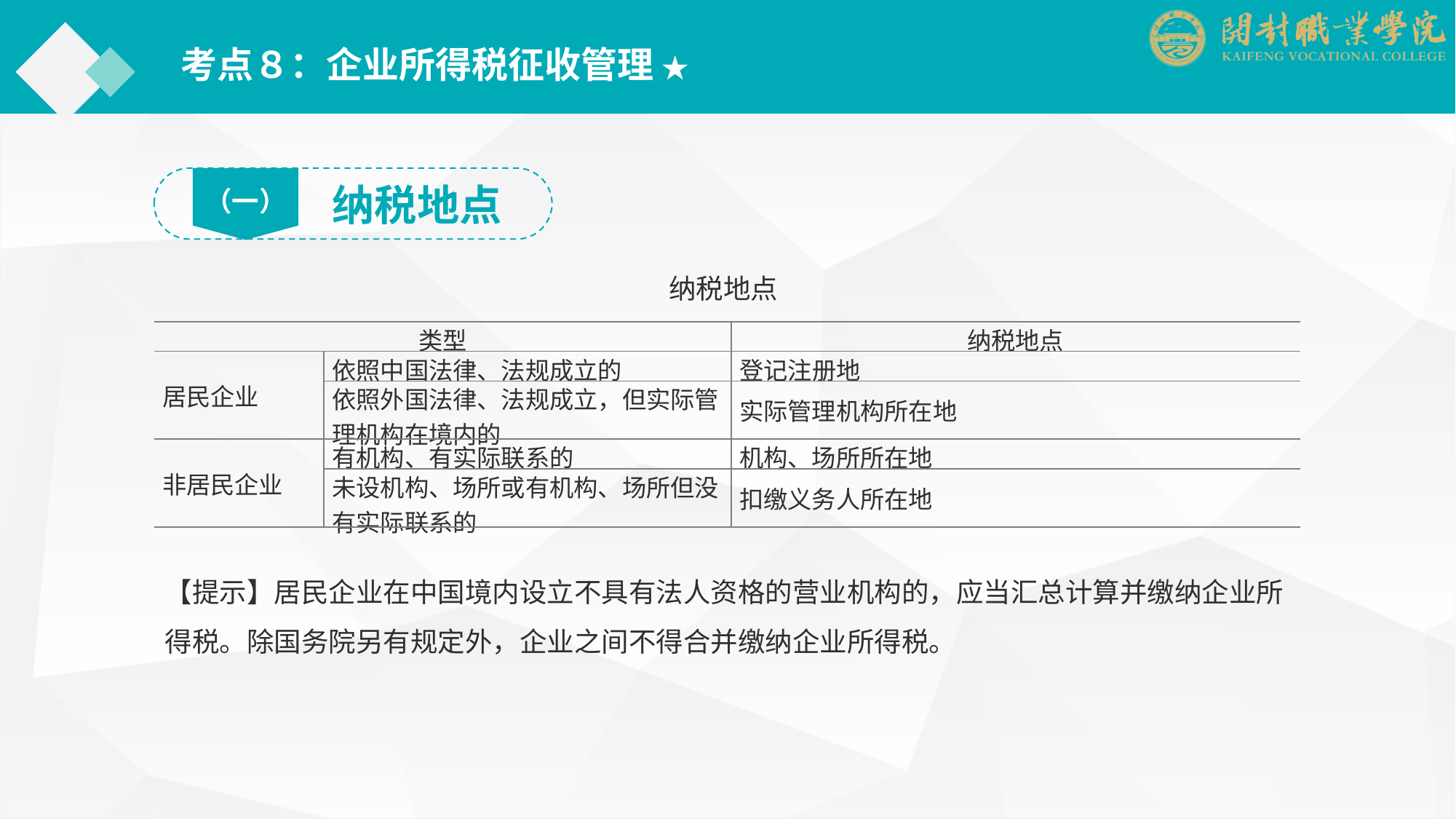

考点８：企业所得税征收管理 ★

（一）
纳税地点
纳税地点
| 类型 |  | 纳税地点 |
| --- | --- | --- |
| 居民企业 | 依照中国法律、法规成立的 | 登记注册地 |
|  | 依照外国法律、法规成立，但实际管理机构在境内的 | 实际管理机构所在地 |
| 非居民企业 | 有机构、有实际联系的 | 机构、场所所在地 |
|  | 未设机构、场所或有机构、场所但没有实际联系的 | 扣缴义务人所在地 |
【提示】居民企业在中国境内设立不具有法人资格的营业机构的，应当汇总计算并缴纳企业所得税。除国务院另有规定外，企业之间不得合并缴纳企业所得税。